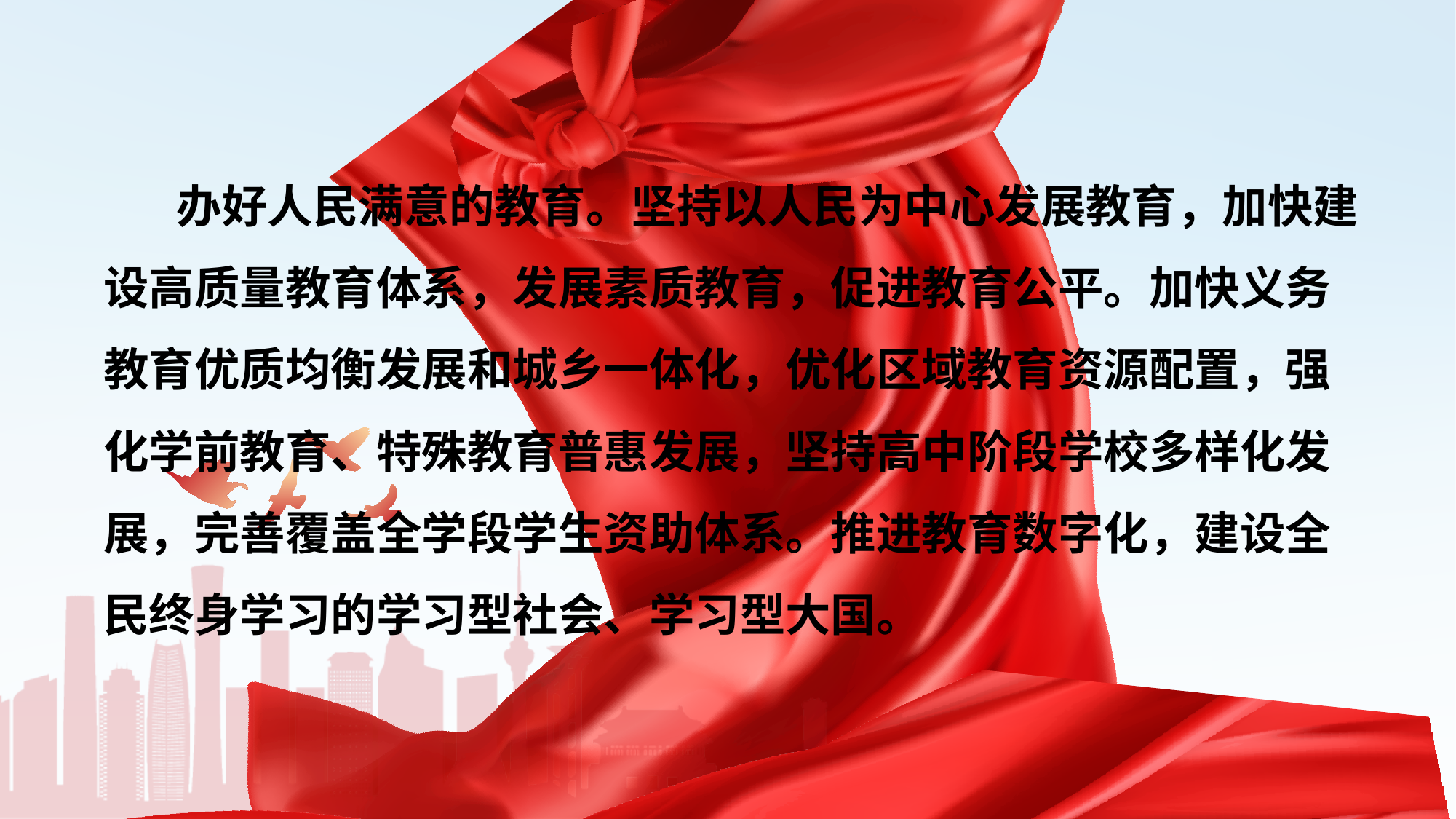

办好人民满意的教育。坚持以人民为中心发展教育，加快建设高质量教育体系，发展素质教育，促进教育公平。加快义务教育优质均衡发展和城乡一体化，优化区域教育资源配置，强化学前教育、特殊教育普惠发展，坚持高中阶段学校多样化发展，完善覆盖全学段学生资助体系。推进教育数字化，建设全民终身学习的学习型社会、学习型大国。